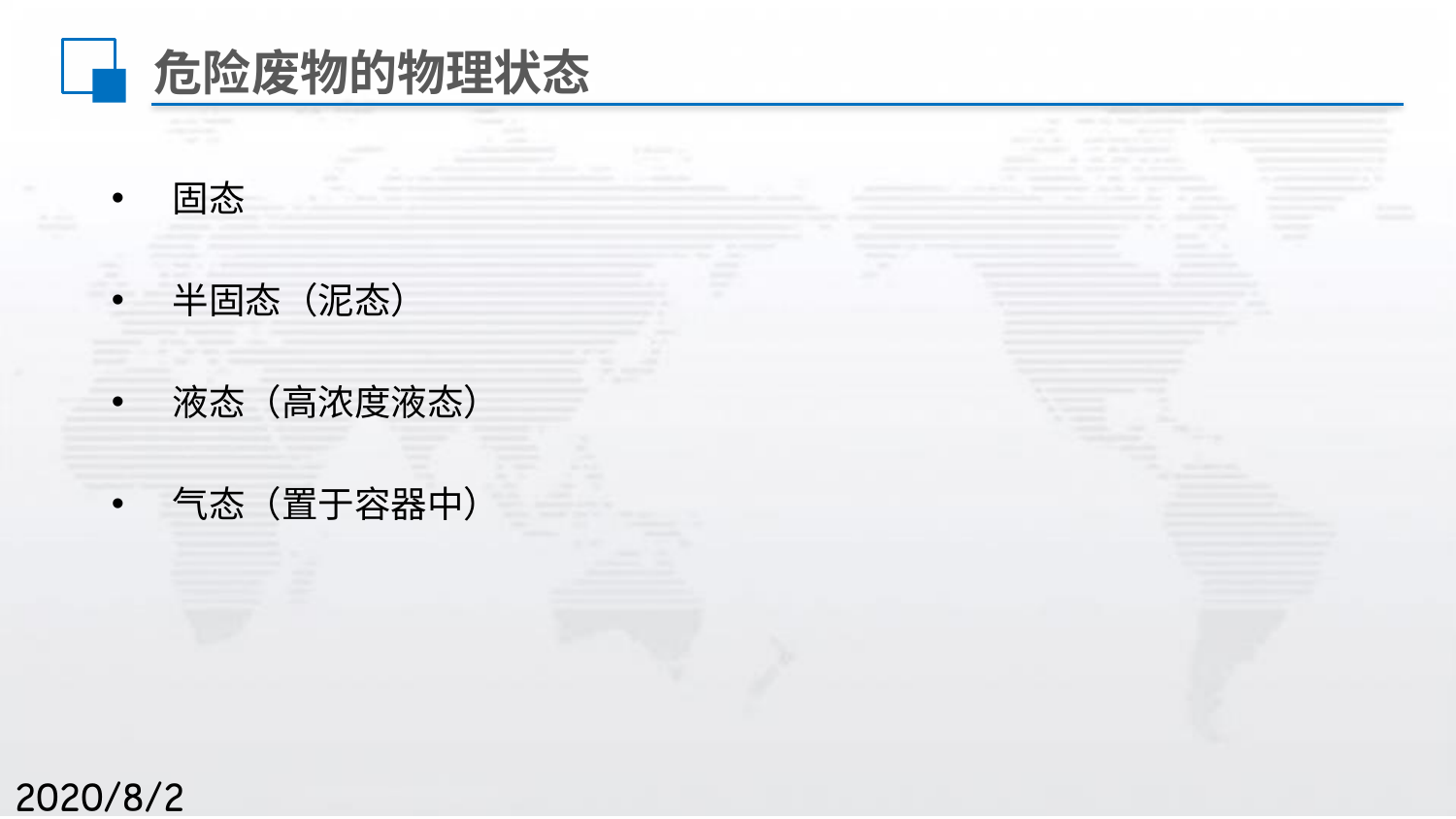

# 危险废物的物理状态
固态

半固态（泥态）

液态（高浓度液态）

气态（置于容器中）
2020/8/2